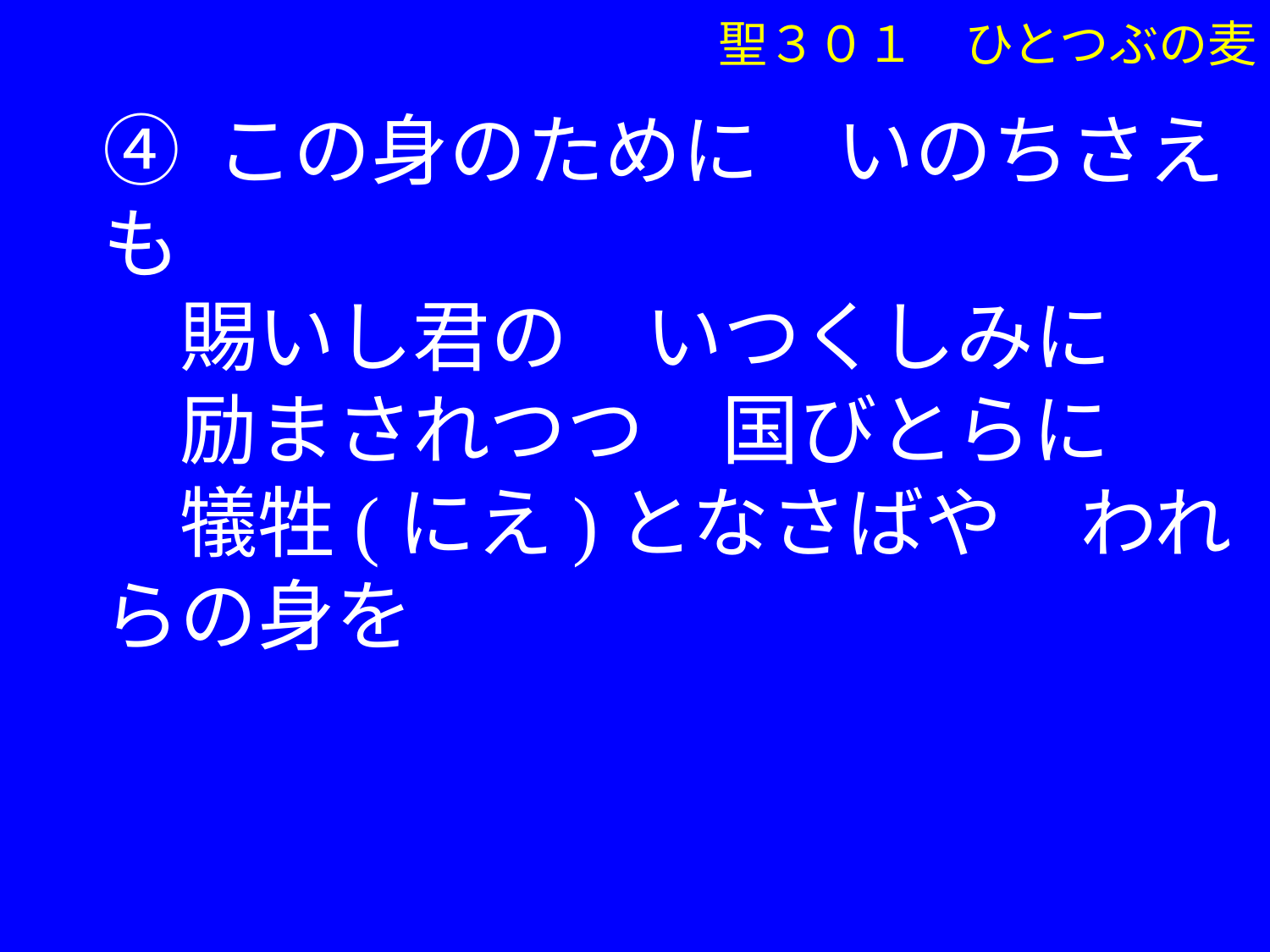

④ この身のために　いのちさえも
　賜いし君の　いつくしみに
　励まされつつ　国びとらに
　犠牲(にえ)となさばや　われらの身を
聖３０１　ひとつぶの麦